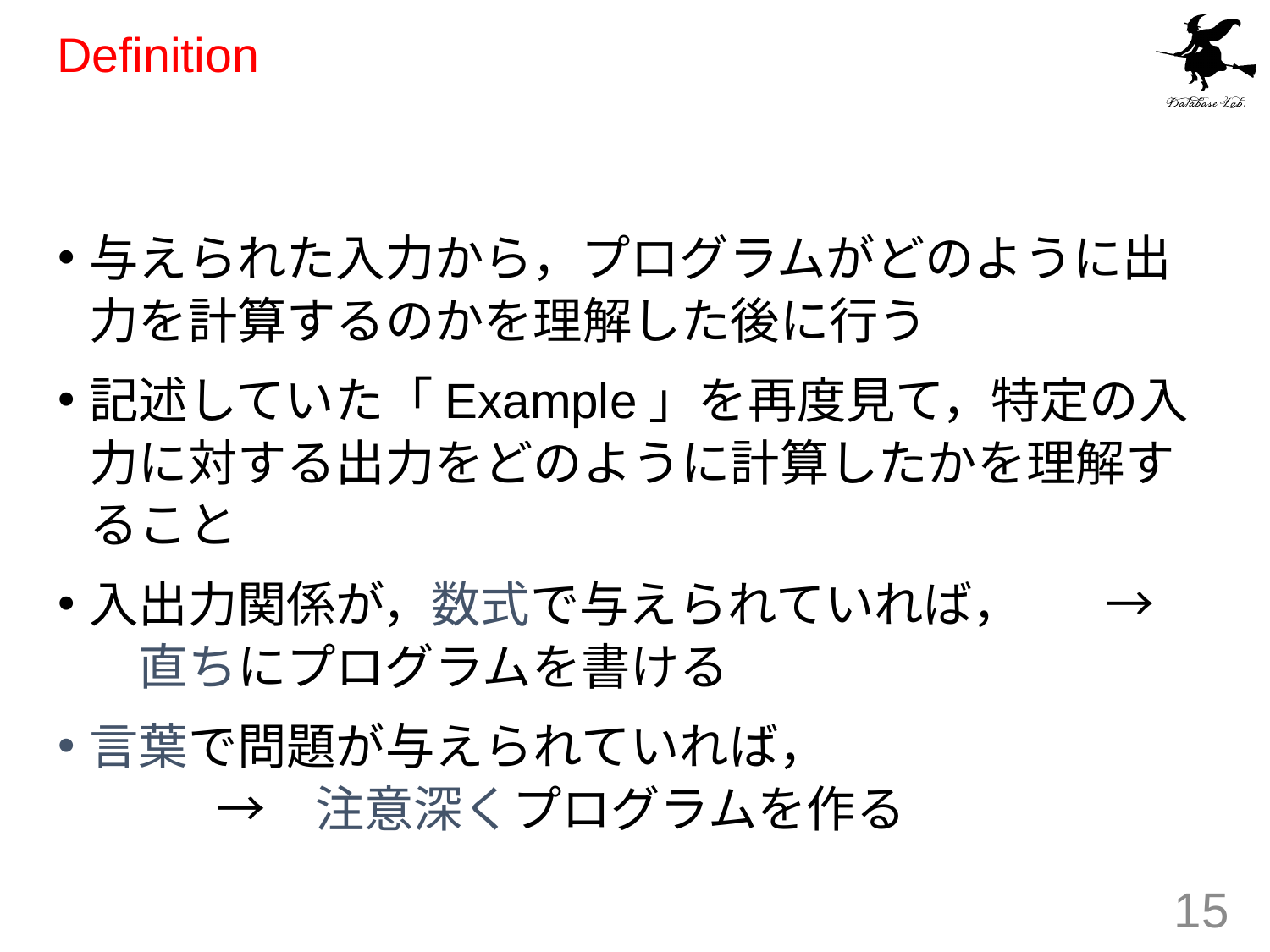

# Definition
与えられた入力から，プログラムがどのように出力を計算するのかを理解した後に行う
記述していた「Example」を再度見て，特定の入力に対する出力をどのように計算したかを理解すること
入出力関係が，数式で与えられていれば，	→　直ちにプログラムを書ける
言葉で問題が与えられていれば，
	→　注意深くプログラムを作る
15